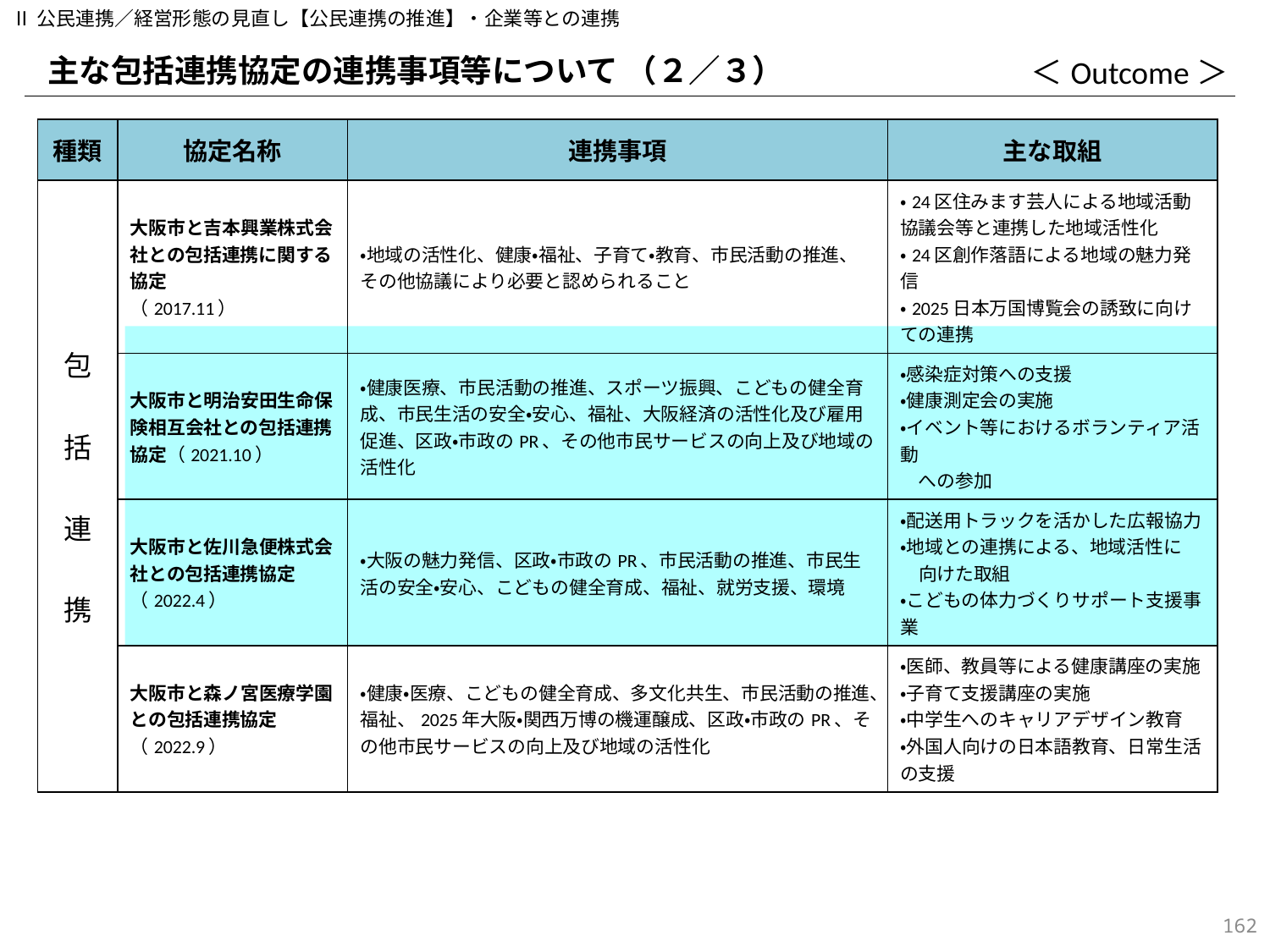

Ⅱ公民連携／経営形態の見直し【公民連携の推進】・企業等との連携

主な包括連携協定の連携事項等について （２／３）
＜Outcome＞
| 種類 | 協定名称 | 連携事項 | 主な取組 |
| --- | --- | --- | --- |
| 包　括　連　携 | 大阪市と吉本興業株式会社との包括連携に関する協定 （2017.11） | ・地域の活性化、健康・福祉、子育て・教育、市民活動の推進、 その他協議により必要と認められること | ・24区住みます芸人による地域活動協議会等と連携した地域活性化 ・24区創作落語による地域の魅力発信 ・2025日本万国博覧会の誘致に向けての連携 |
|  | 大阪市と明治安田生命保険相互会社との包括連携協定（2021.10） | ・健康医療、市民活動の推進、スポーツ振興、こどもの健全育成、市民生活の安全・安心、福祉、大阪経済の活性化及び雇用促進、区政・市政のPR、その他市民サービスの向上及び地域の活性化 | ・感染症対策への支援 ・健康測定会の実施 ・イベント等におけるボランティア活動 　への参加 |
|  | 大阪市と佐川急便株式会社との包括連携協定 （2022.4） | ・大阪の魅力発信、区政・市政のPR、市民活動の推進、市民生活の安全・安心、こどもの健全育成、福祉、就労支援、環境 | ・配送用トラックを活かした広報協力 ・地域との連携による、地域活性に 　向けた取組 ・こどもの体力づくりサポート支援事業 |
|  | 大阪市と森ノ宮医療学園との包括連携協定 （2022.9） | ・健康・医療、こどもの健全育成、多文化共生、市民活動の推進、福祉、2025年大阪・関西万博の機運醸成、区政・市政のPR、その他市民サービスの向上及び地域の活性化 | ・医師、教員等による健康講座の実施 ・子育て支援講座の実施 ・中学生へのキャリアデザイン教育 ・外国人向けの日本語教育、日常生活の支援 |

162